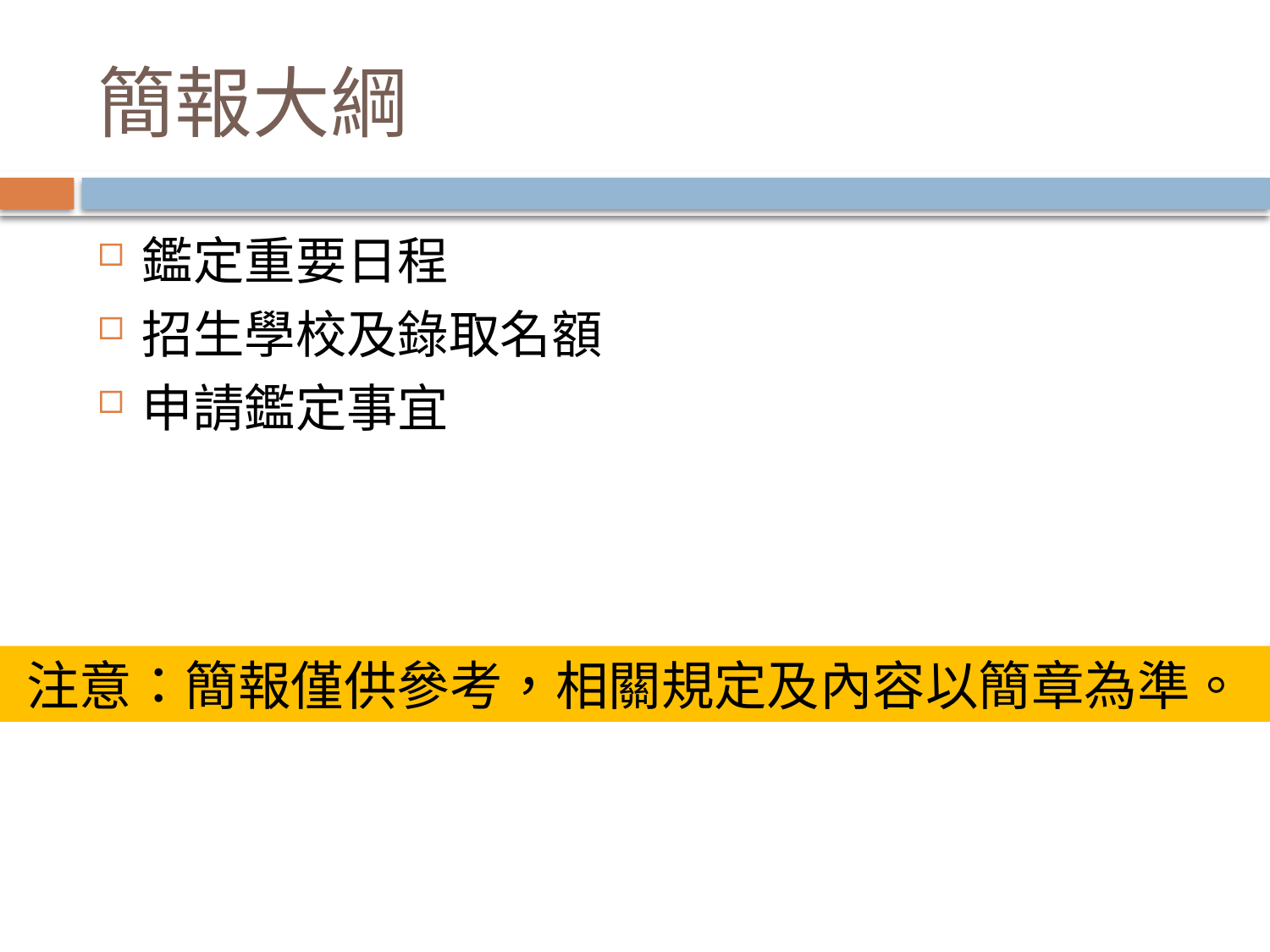

# 簡報大綱
鑑定重要日程
招生學校及錄取名額
申請鑑定事宜
注意：簡報僅供參考，相關規定及內容以簡章為準。